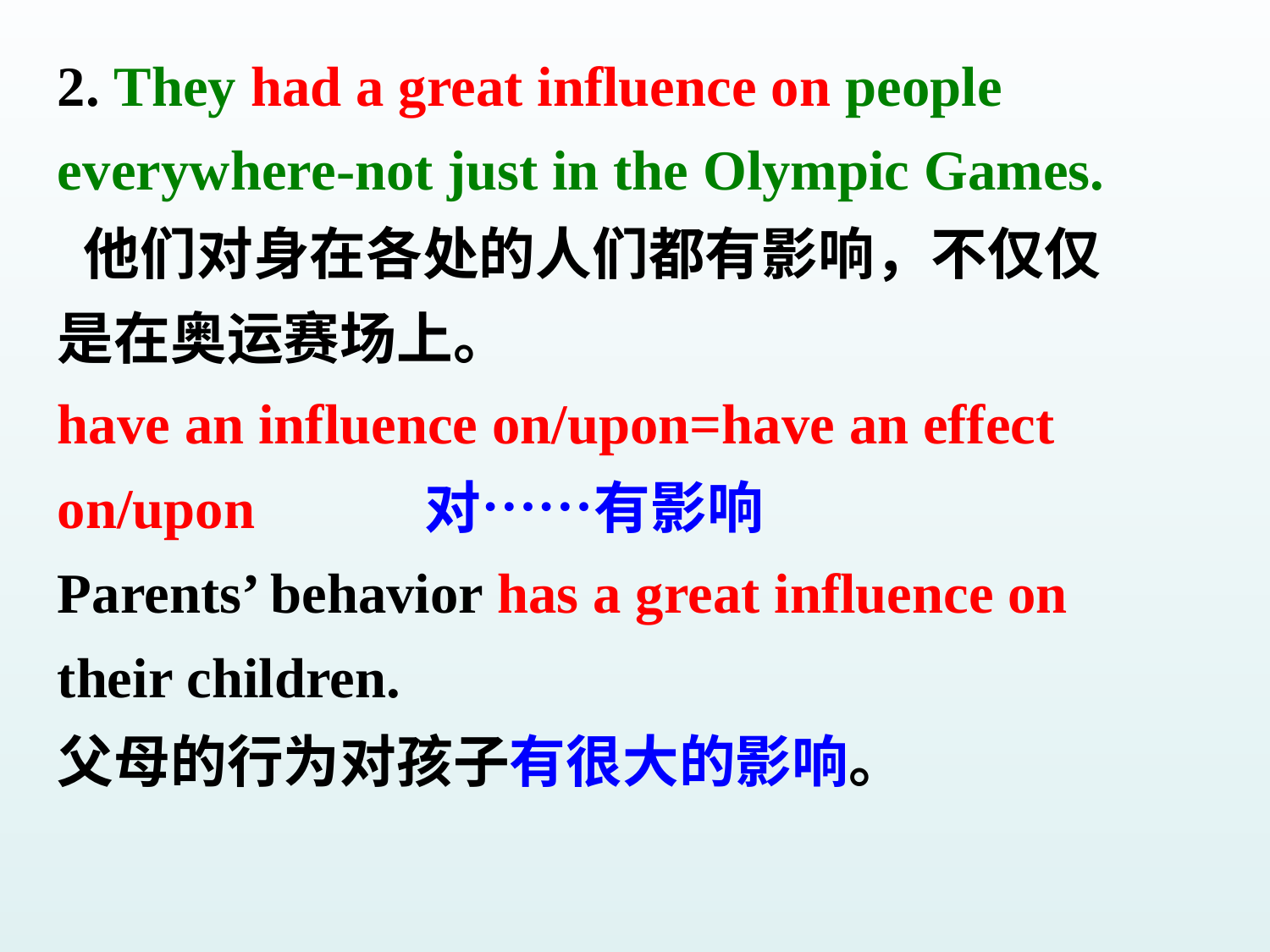

2. They had a great influence on people
everywhere-not just in the Olympic Games.
 他们对身在各处的人们都有影响，不仅仅
是在奥运赛场上。
have an influence on/upon=have an effect
on/upon           对……有影响
Parents’ behavior has a great influence on
their children.
父母的行为对孩子有很大的影响。